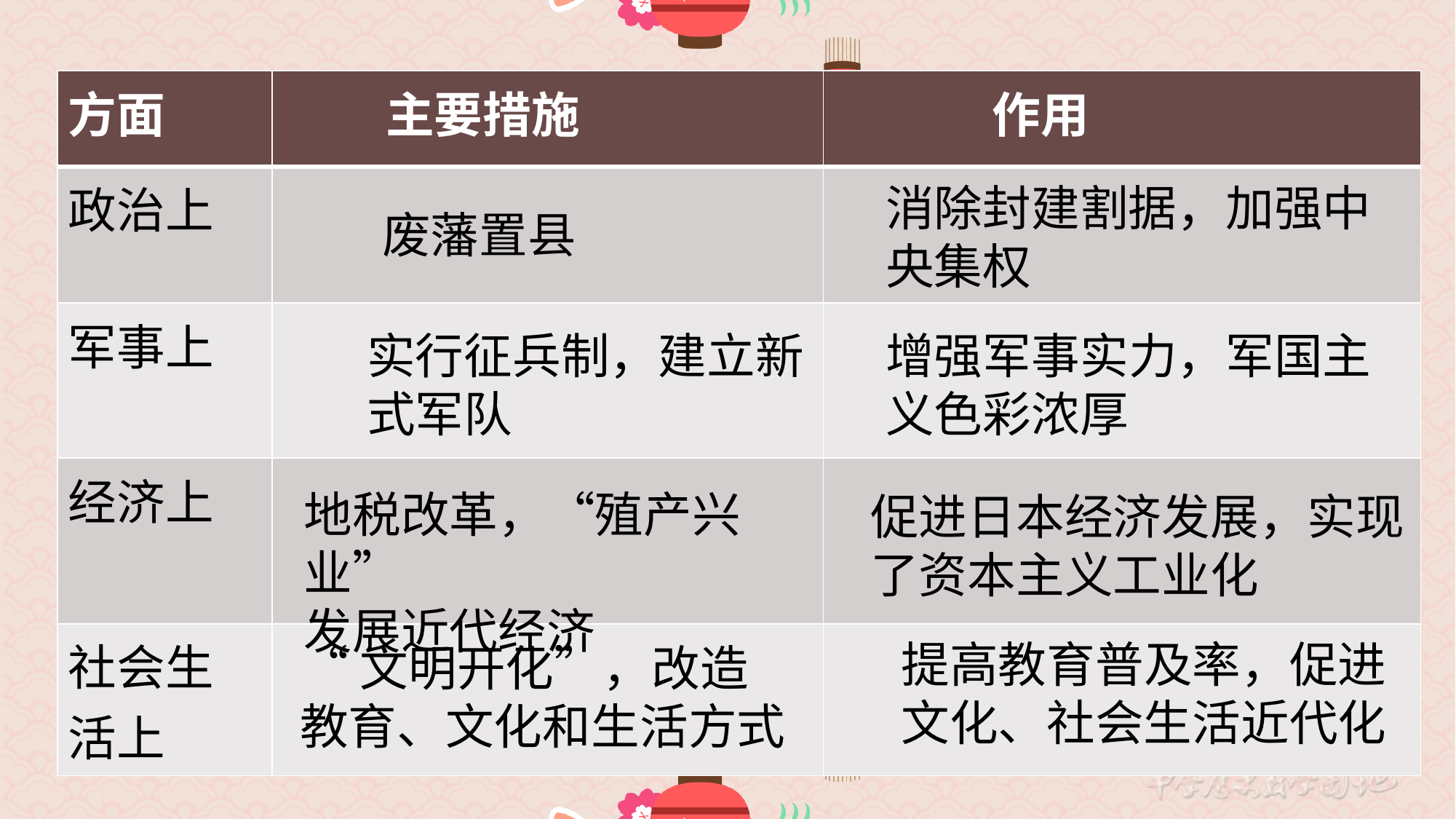

| 方面 | 主要措施 | 作用 |
| --- | --- | --- |
| 政治上 |  |  |
| 军事上 |  |  |
| 经济上 |  |  |
| 社会生活上 |  |  |
消除封建割据，加强中央集权
废藩置县
实行征兵制，建立新式军队
增强军事实力，军国主义色彩浓厚
地税改革，“殖产兴业”
发展近代经济
促进日本经济发展，实现了资本主义工业化
提高教育普及率，促进文化、社会生活近代化
“文明开化”，改造教育、文化和生活方式